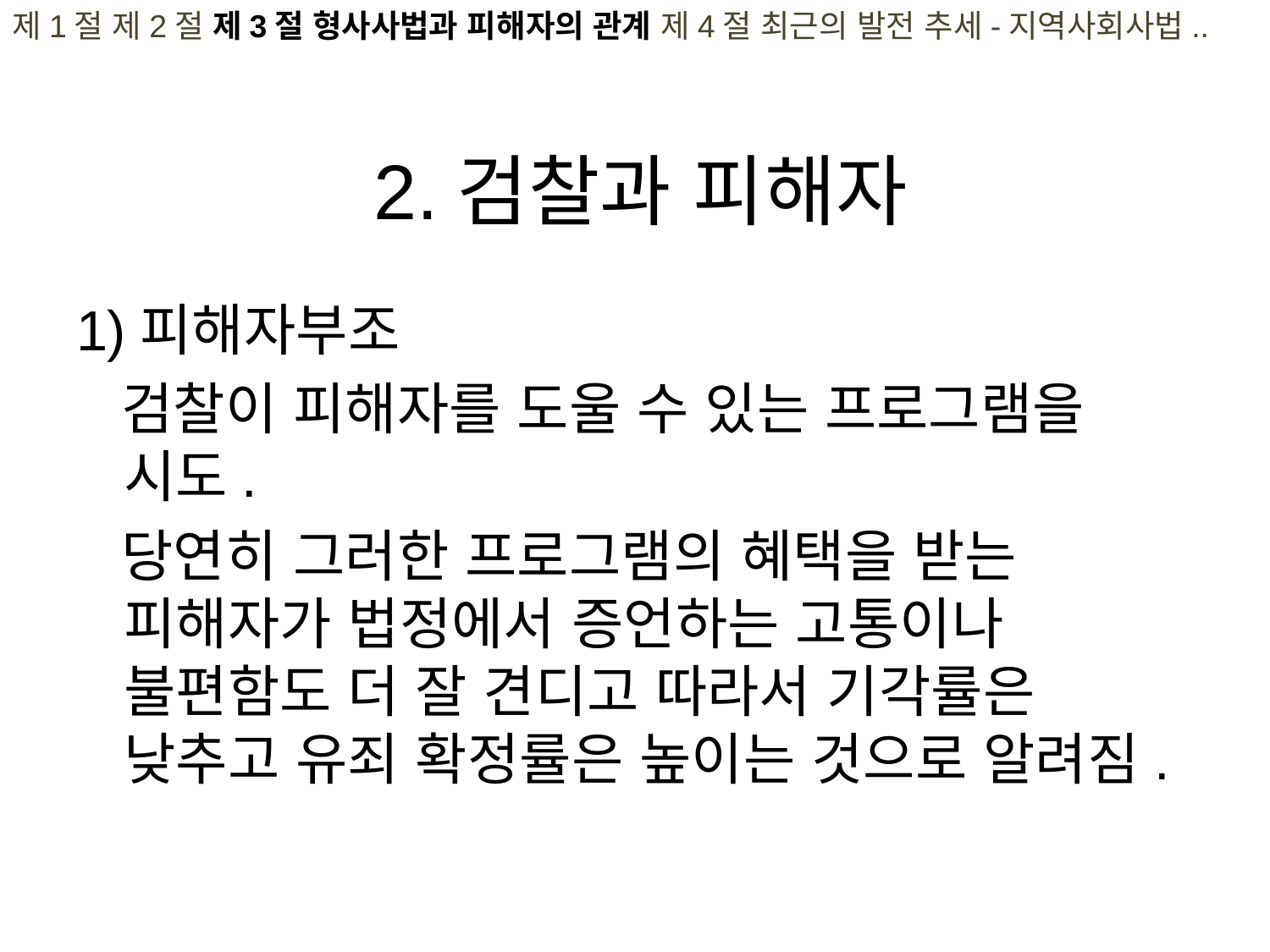

제1절 제2절 제3절 형사사법과 피해자의 관계 제4절 최근의 발전 추세-지역사회사법..
# 2.검찰과 피해자
1)피해자부조
  검찰이 피해자를 도울 수 있는 프로그램을 시도.
  당연히 그러한 프로그램의 혜택을 받는 피해자가 법정에서 증언하는 고통이나 불편함도 더 잘 견디고 따라서 기각률은 낮추고 유죄 확정률은 높이는 것으로 알려짐.